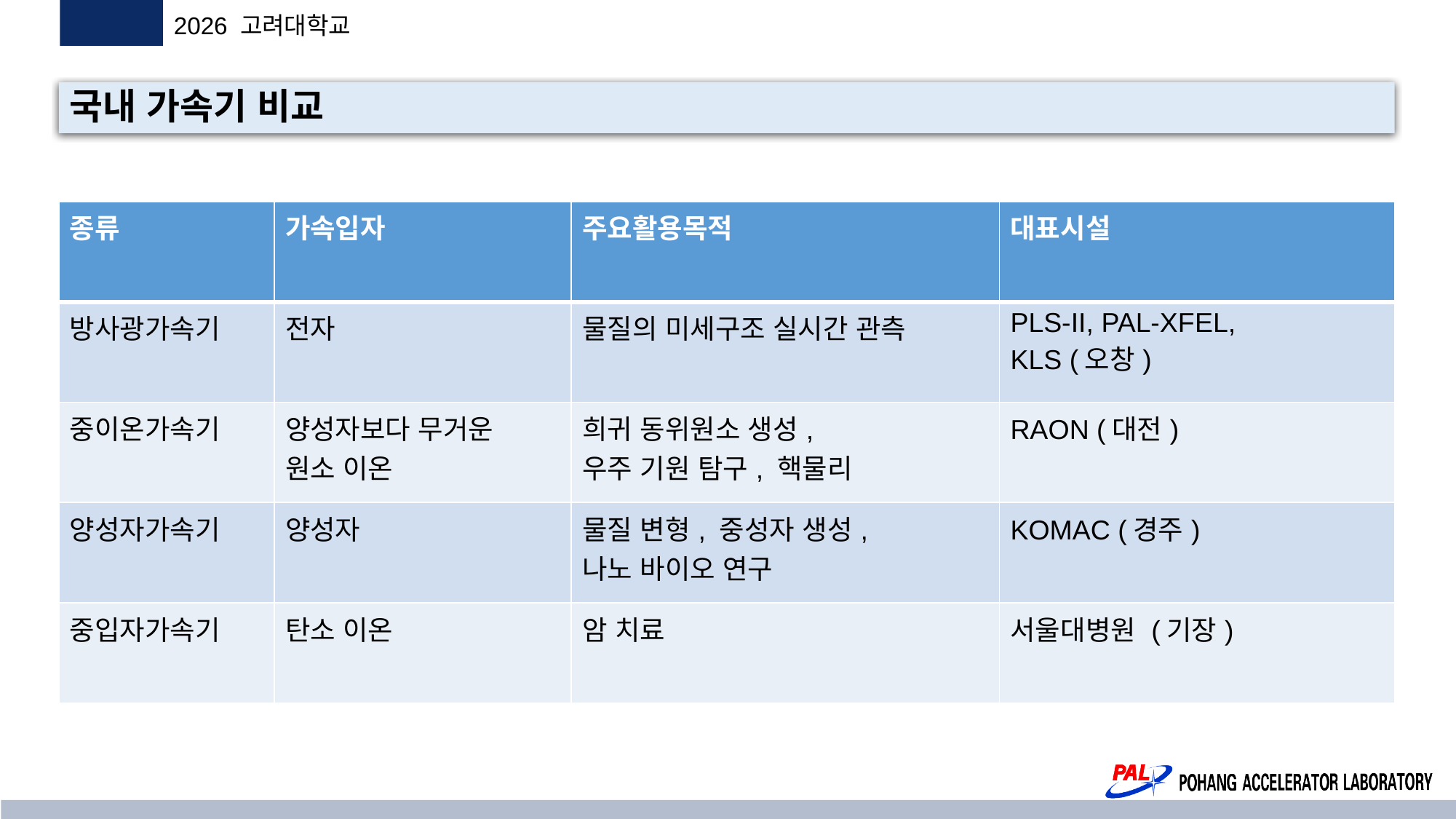

# 국내 가속기 비교
| 종류 | 가속입자 | 주요활용목적 | 대표시설 |
| --- | --- | --- | --- |
| 방사광가속기 | 전자 | 물질의 미세구조 실시간 관측 | PLS-II, PAL-XFEL, KLS (오창) |
| 중이온가속기 | 양성자보다 무거운 원소 이온 | 희귀 동위원소 생성, 우주 기원 탐구, 핵물리 | RAON (대전) |
| 양성자가속기 | 양성자 | 물질 변형, 중성자 생성, 나노 바이오 연구 | KOMAC (경주) |
| 중입자가속기 | 탄소 이온 | 암 치료 | 서울대병원 (기장) |